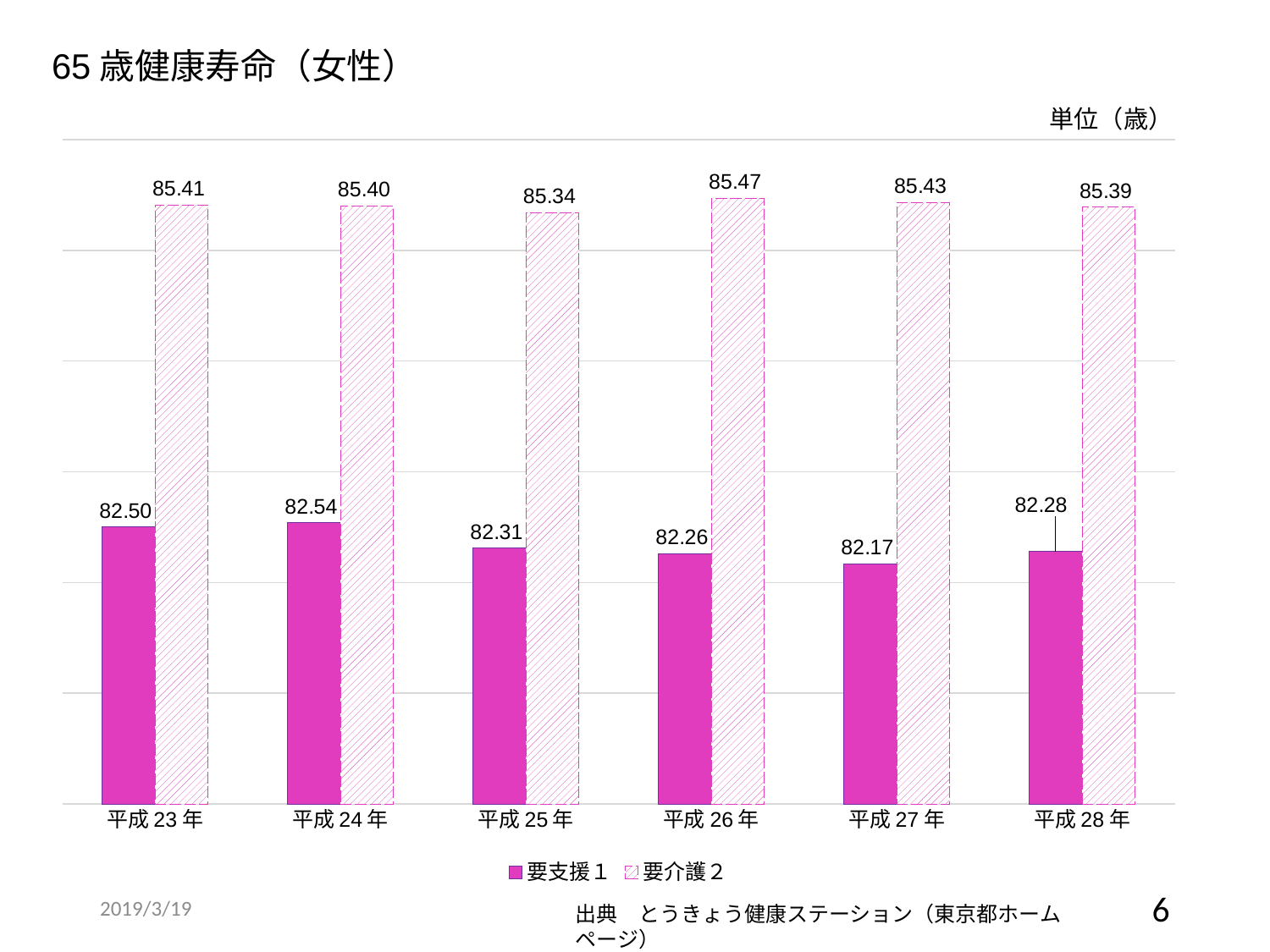

65歳健康寿命（女性）
単位（歳）

### Chart

| Category | 要支援１ | 要介護２ |
|---|---|---|
| 平成23年 | 82.5 | 85.41 |
| 平成24年 | 82.54 | 85.4 |
| 平成25年 | 82.31 | 85.34 |
| 平成26年 | 82.26 | 85.47 |
| 平成27年 | 82.17 | 85.43 |
| 平成28年 | 82.28 | 85.39 |
2019/3/19
6
出典　とうきょう健康ステーション（東京都ホームページ）